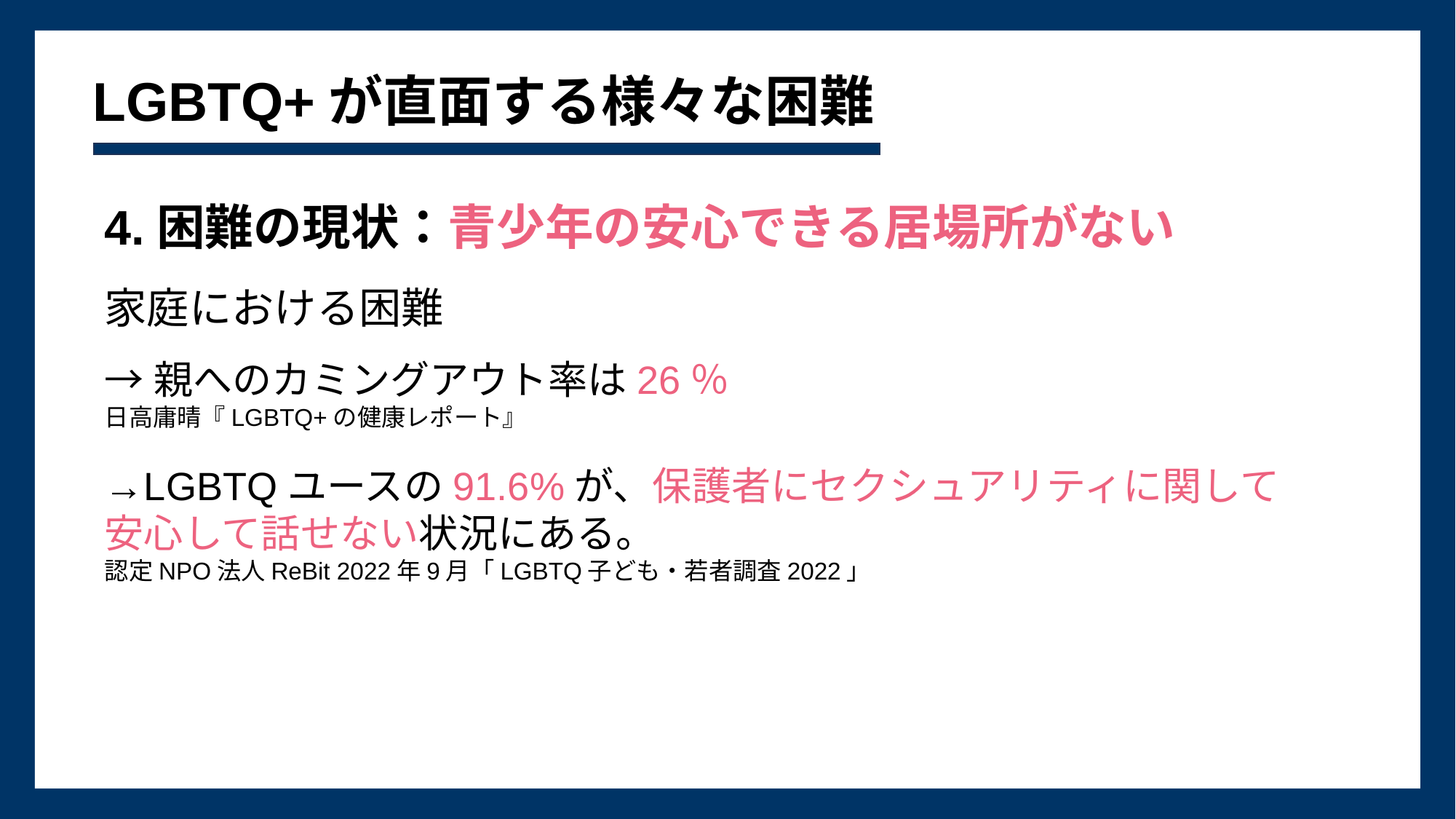

# LGBTQ+が直面する様々な困難

4.困難の現状：青少年の安心できる居場所がない
家庭における困難
→親へのカミングアウト率は26％
日高庸晴『LGBTQ+の健康レポート』
→LGBTQユースの91.6%が、保護者にセクシュアリティに関して安心して話せない状況にある。
認定NPO法人ReBit 2022年9月「LGBTQ子ども・若者調査2022」